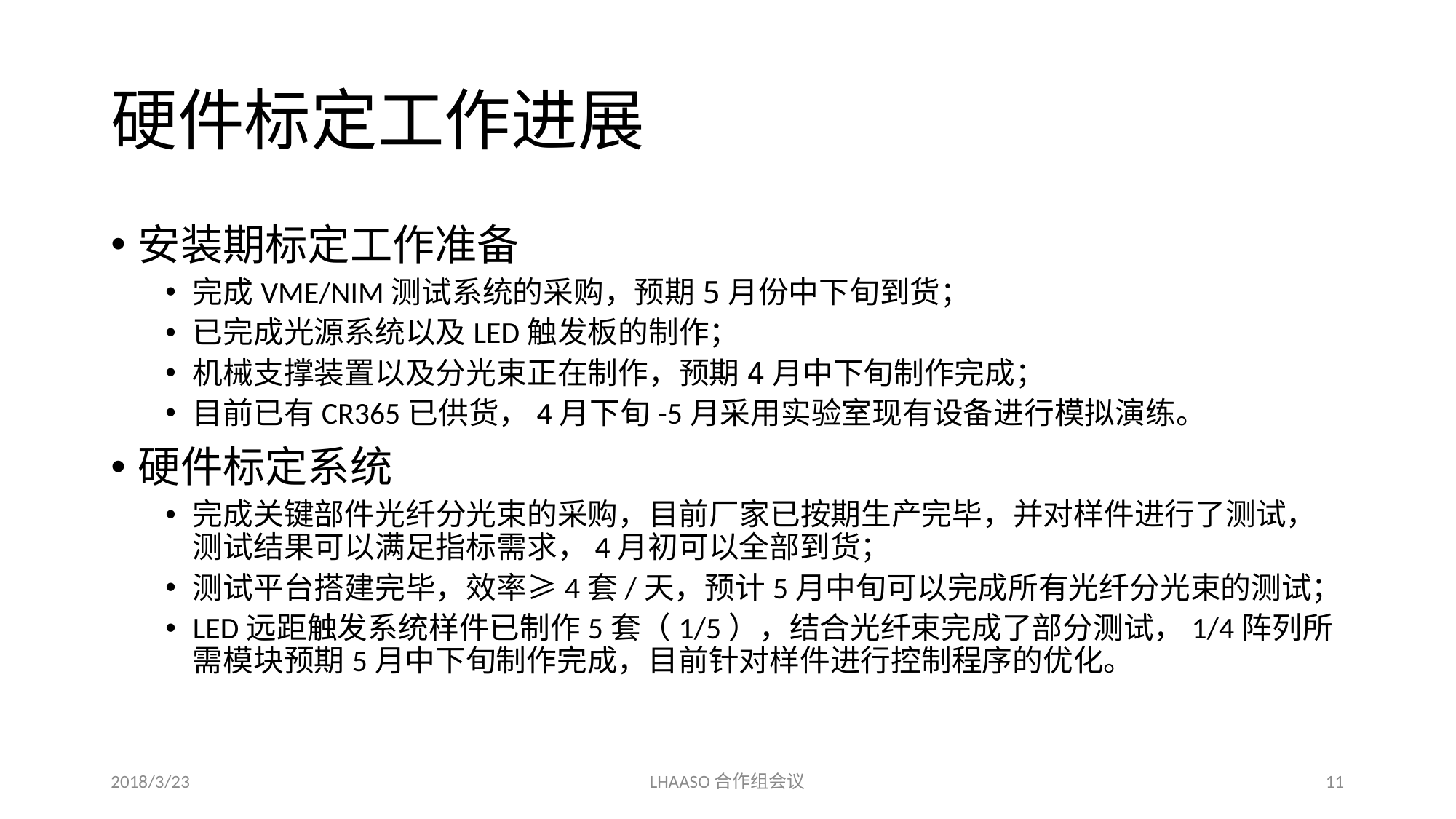

# 硬件标定工作进展
安装期标定工作准备
完成VME/NIM测试系统的采购，预期5月份中下旬到货；
已完成光源系统以及LED触发板的制作；
机械支撑装置以及分光束正在制作，预期4月中下旬制作完成；
目前已有CR365已供货，4月下旬-5月采用实验室现有设备进行模拟演练。
硬件标定系统
完成关键部件光纤分光束的采购，目前厂家已按期生产完毕，并对样件进行了测试，测试结果可以满足指标需求，4月初可以全部到货；
测试平台搭建完毕，效率≥4套/天，预计5月中旬可以完成所有光纤分光束的测试；
LED远距触发系统样件已制作5套（1/5），结合光纤束完成了部分测试，1/4阵列所需模块预期5月中下旬制作完成，目前针对样件进行控制程序的优化。

2018/3/23
LHAASO合作组会议
11